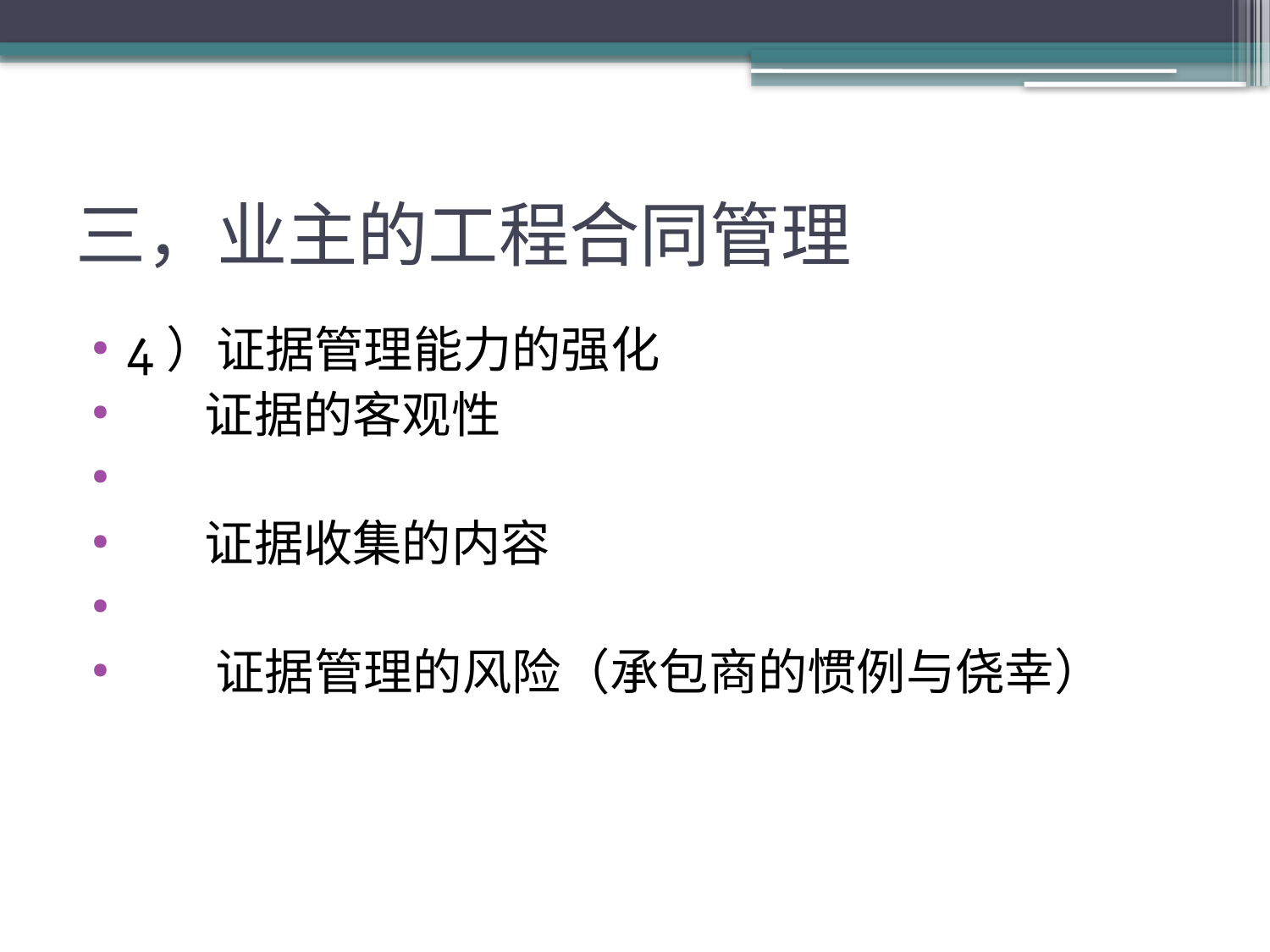

# 三，业主的工程合同管理
4）证据管理能力的强化
      证据的客观性

      证据收集的内容

       证据管理的风险（承包商的惯例与侥幸）